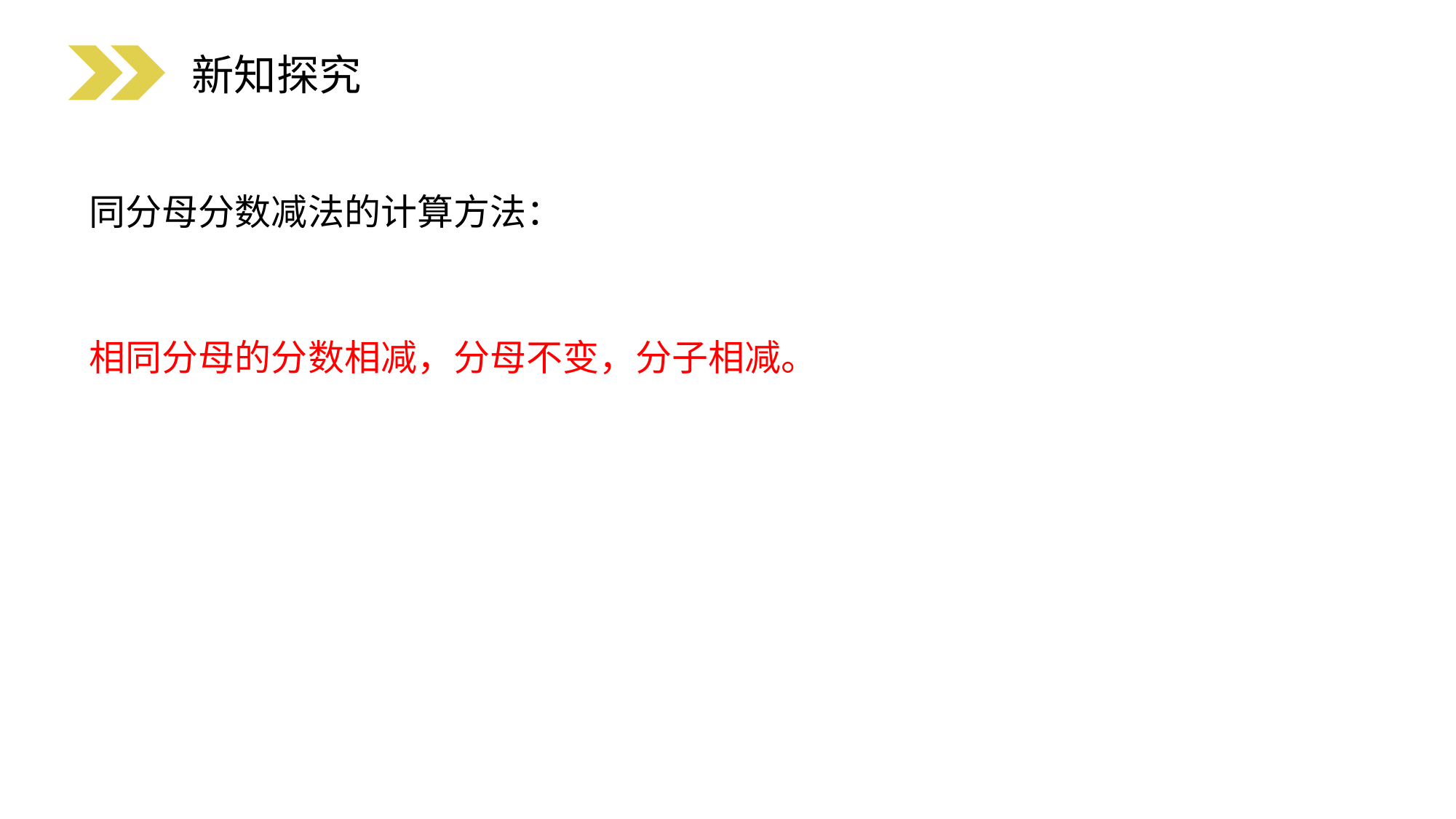

新知探究
同分母分数减法的计算方法：
相同分母的分数相减，分母不变，分子相减。